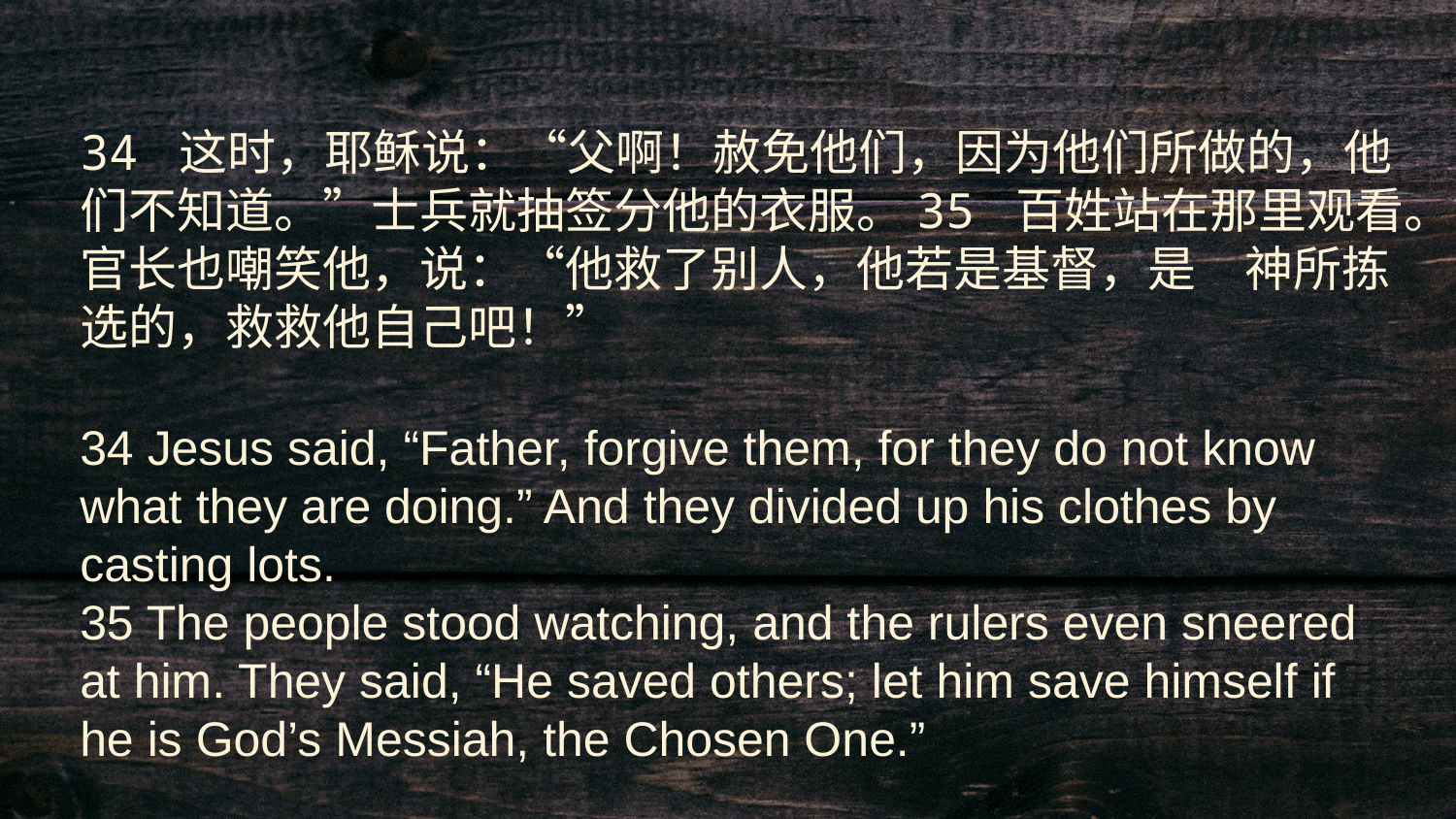

34 这时，耶稣说：“父啊！赦免他们，因为他们所做的，他们不知道。”士兵就抽签分他的衣服。35 百姓站在那里观看。官长也嘲笑他，说：“他救了别人，他若是基督，是　神所拣选的，救救他自己吧！”
34 Jesus said, “Father, forgive them, for they do not know what they are doing.” And they divided up his clothes by casting lots.
35 The people stood watching, and the rulers even sneered at him. They said, “He saved others; let him save himself if he is God’s Messiah, the Chosen One.”